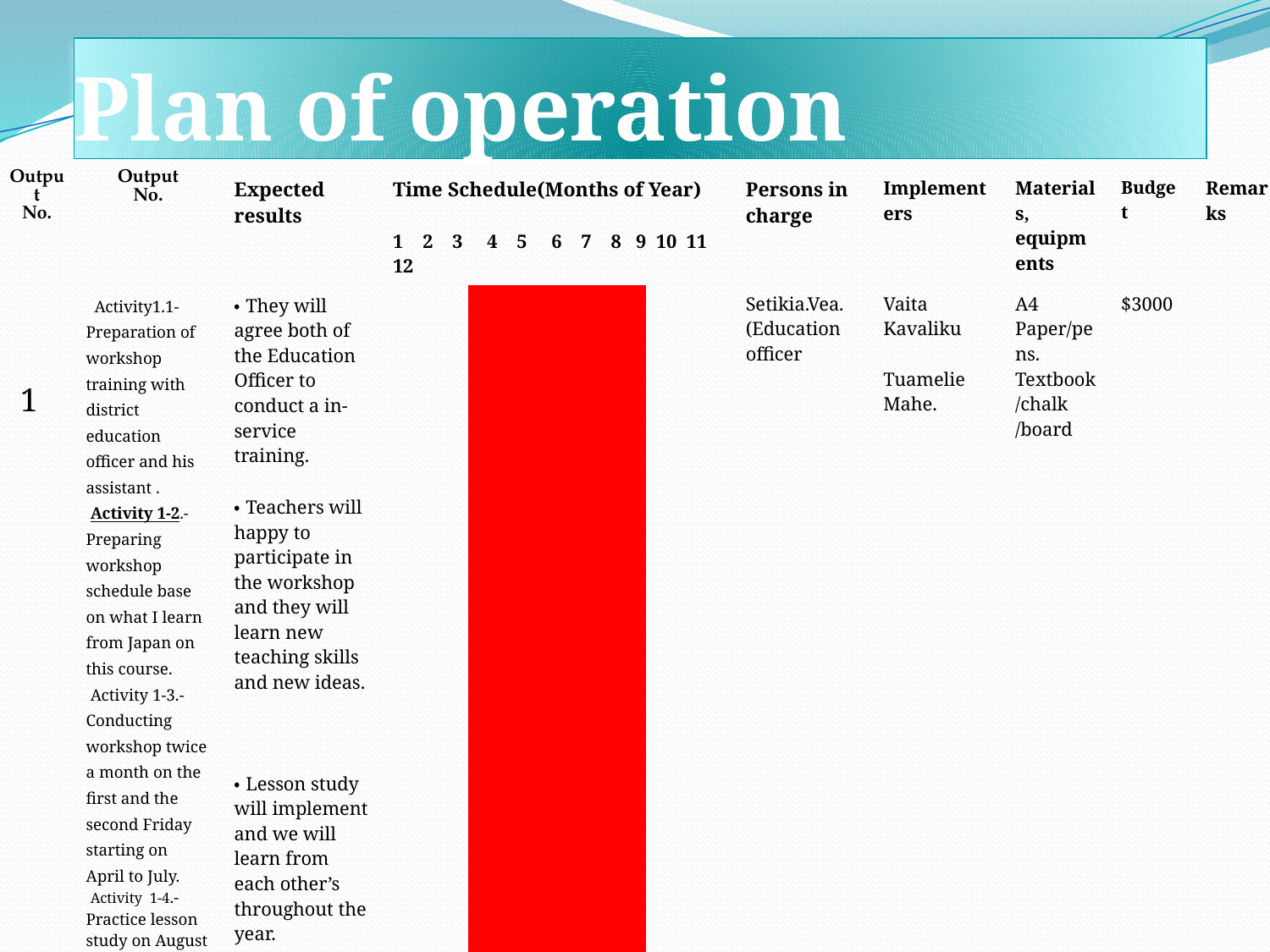

# Plan of operation
| Output No. | Output No. | Expected results | Time Schedule(Months of Year) 1 2 3 4 5 6 7 8 9 10 11 12 |  |  |  |  |  |  |  |  |  |  |  | Persons in charge | Implementers | Materials, equipments | Budget | Remarks |
| --- | --- | --- | --- | --- | --- | --- | --- | --- | --- | --- | --- | --- | --- | --- | --- | --- | --- | --- | --- |
| 1 | Activity1.1-Preparation of workshop training with district education officer and his assistant . Activity 1-2.- Preparing workshop schedule base on what I learn from Japan on this course. Activity 1-3.- Conducting workshop twice a month on the first and the second Friday starting on April to July. Activity 1-4.- Practice lesson study on August and September, two groups in August(last Friday )and two groups in September(last Friday). | ・They will agree both of the Education Officer to conduct a in-service training.   ・Teachers will happy to participate in the workshop and they will learn new teaching skills and new ideas.       ・Lesson study will implement and we will learn from each other’s throughout the year. |  |  |  |  |  |  |  |  |  |  |  |  | Setikia.Vea. (Education officer | Vaita Kavaliku   Tuamelie Mahe. | A4 Paper/pens. Textbook/chalk /board | $3000 |  |